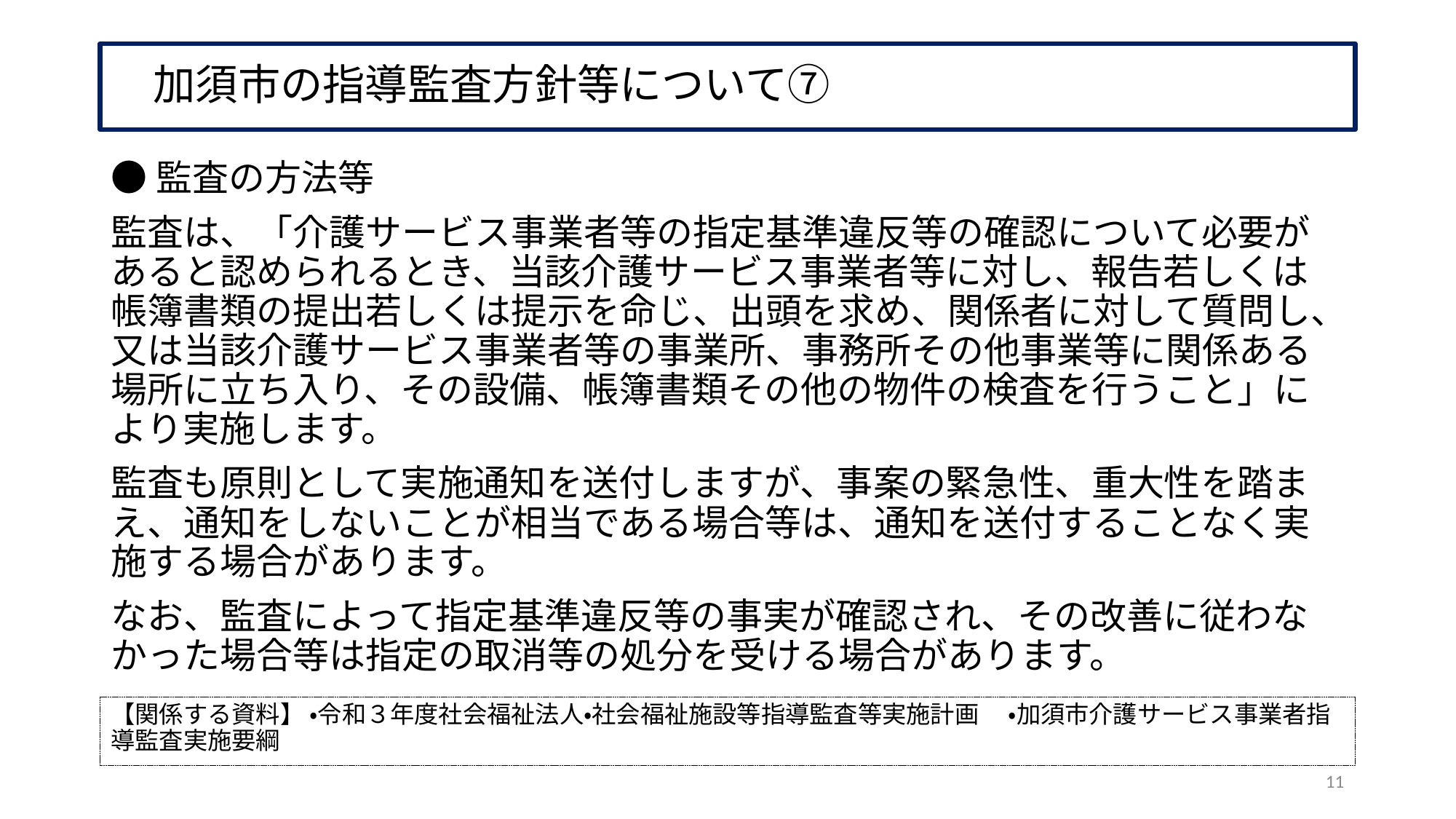

# 加須市の指導監査方針等について⑦
●監査の方法等
監査は、「介護サービス事業者等の指定基準違反等の確認について必要があると認められるとき、当該介護サービス事業者等に対し、報告若しくは帳簿書類の提出若しくは提示を命じ、出頭を求め、関係者に対して質問し、又は当該介護サービス事業者等の事業所、事務所その他事業等に関係ある場所に立ち入り、その設備、帳簿書類その他の物件の検査を行うこと」により実施します。
監査も原則として実施通知を送付しますが、事案の緊急性、重大性を踏まえ、通知をしないことが相当である場合等は、通知を送付することなく実施する場合があります。
なお、監査によって指定基準違反等の事実が確認され、その改善に従わなかった場合等は指定の取消等の処分を受ける場合があります。

【関係する資料】 ・令和３年度社会福祉法人・社会福祉施設等指導監査等実施計画　 ・加須市介護サービス事業者指導監査実施要綱
11